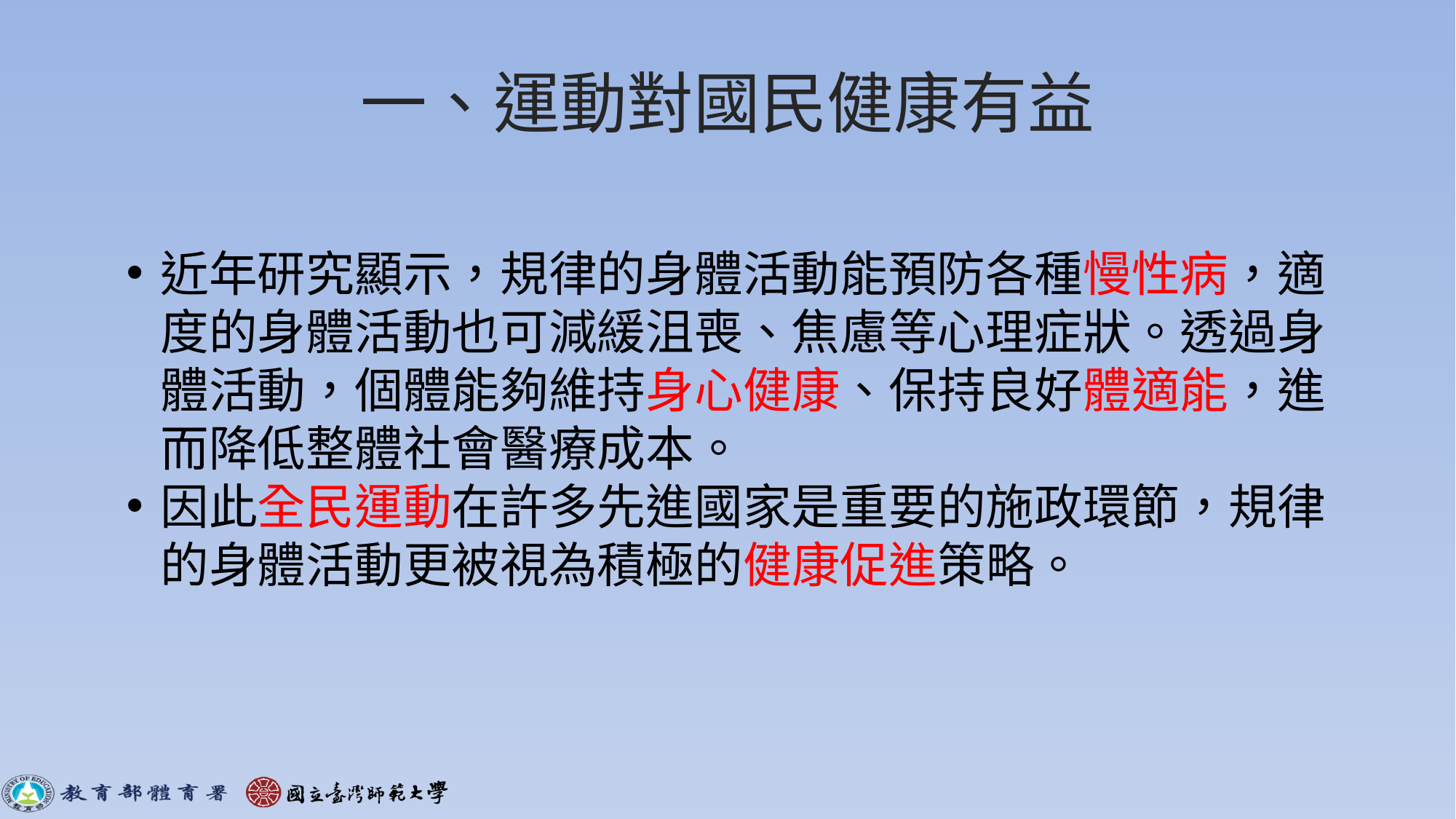

# 一、運動對國民健康有益
近年研究顯示，規律的身體活動能預防各種慢性病，適度的身體活動也可減緩沮喪、焦慮等心理症狀。透過身體活動，個體能夠維持身心健康、保持良好體適能，進而降低整體社會醫療成本。
因此全民運動在許多先進國家是重要的施政環節，規律的身體活動更被視為積極的健康促進策略。